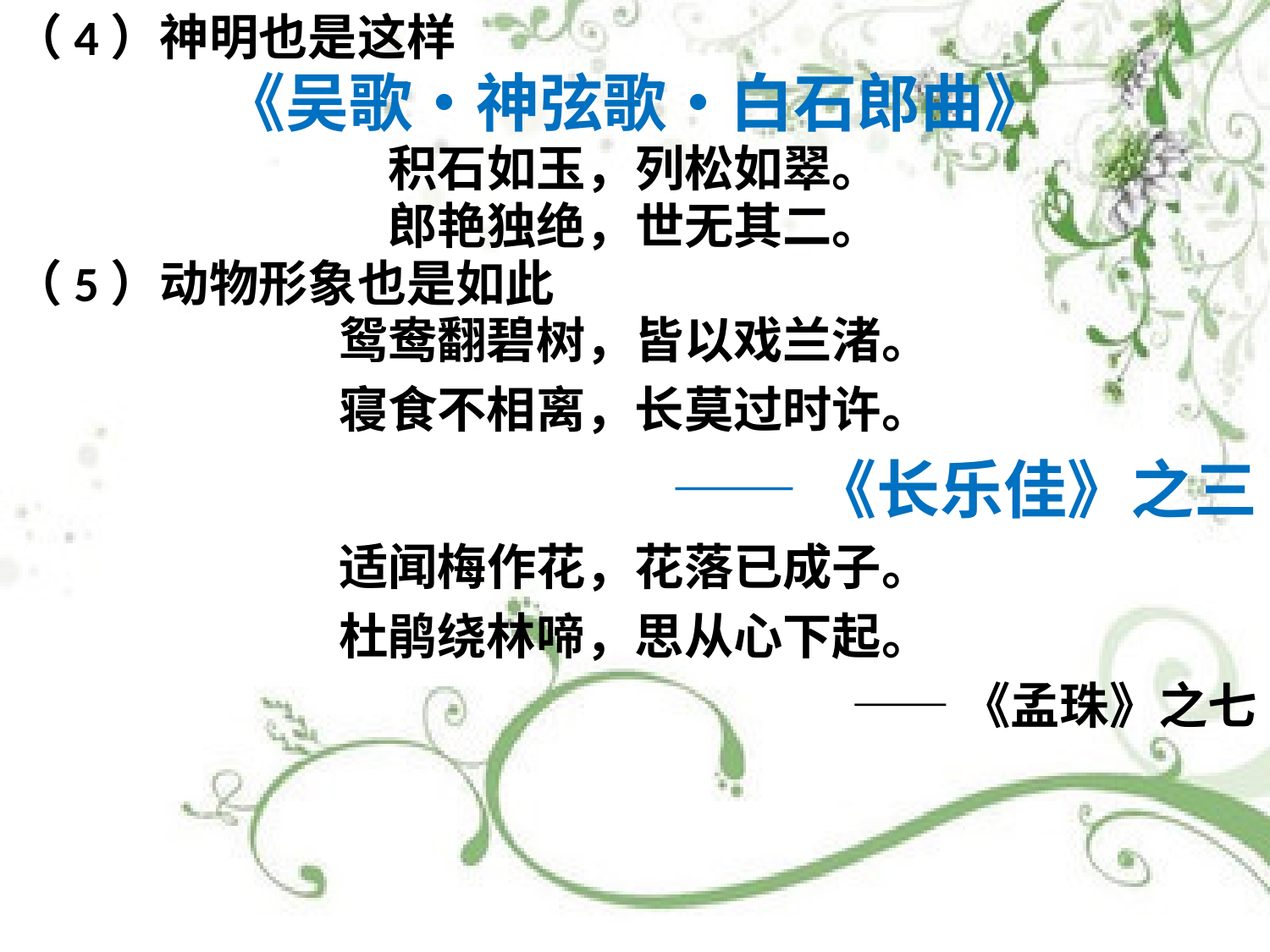

（4）神明也是这样
《吴歌•神弦歌•白石郎曲》
积石如玉，列松如翠。
郎艳独绝，世无其二。
（5）动物形象也是如此
鸳鸯翻碧树，皆以戏兰渚。
寝食不相离，长莫过时许。
——《长乐佳》之三
适闻梅作花，花落已成子。
杜鹃绕林啼，思从心下起。
——《孟珠》之七